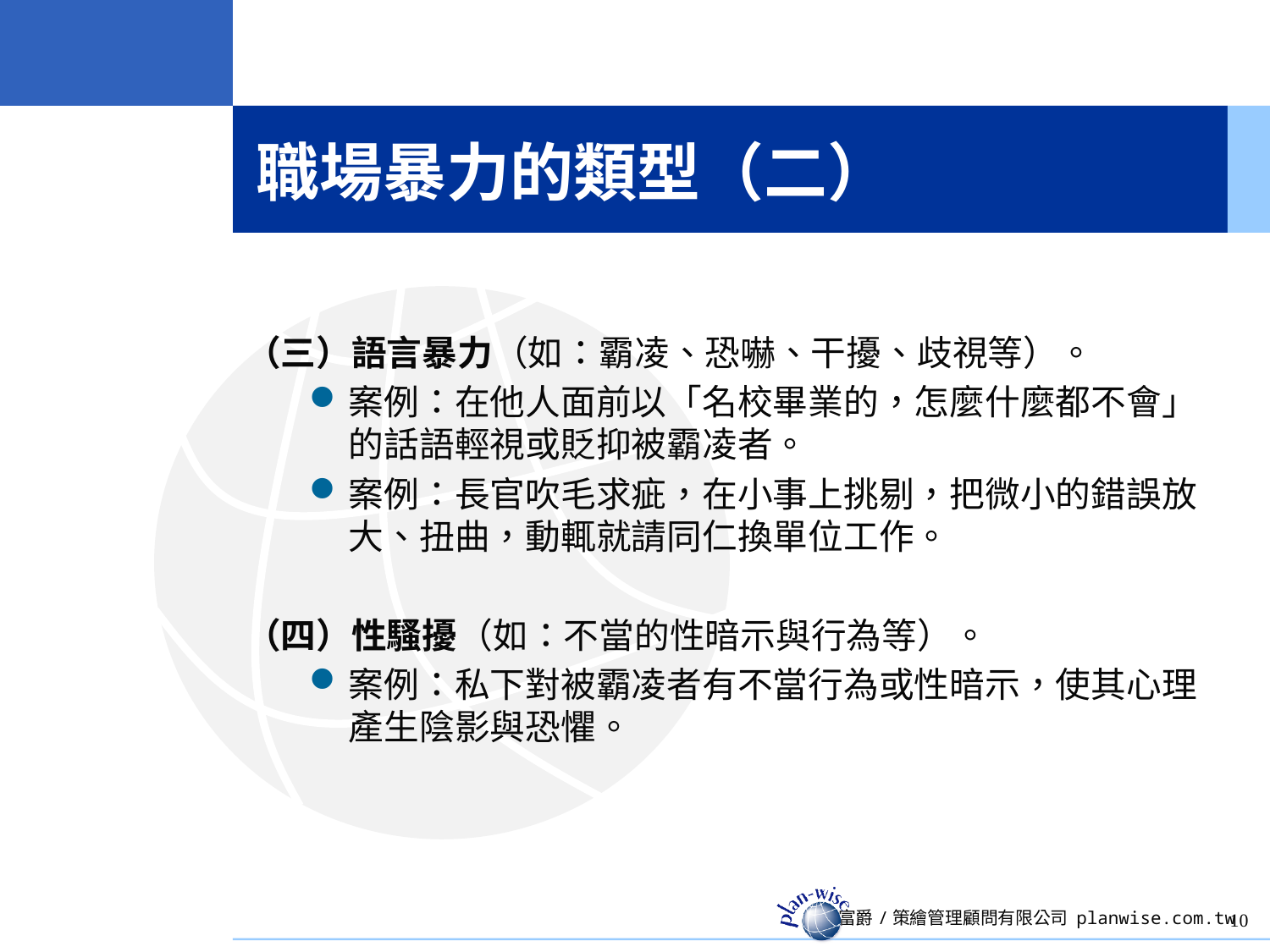

# 職場暴力的類型（二）

（三）語言暴力（如：霸凌、恐嚇、干擾、歧視等）。
案例：在他人面前以「名校畢業的，怎麼什麼都不會」的話語輕視或貶抑被霸凌者。
案例：長官吹毛求疵，在小事上挑剔，把微小的錯誤放大、扭曲，動輒就請同仁換單位工作。

（四）性騷擾（如：不當的性暗示與行為等）。
案例：私下對被霸凌者有不當行為或性暗示，使其心理產生陰影與恐懼。
10